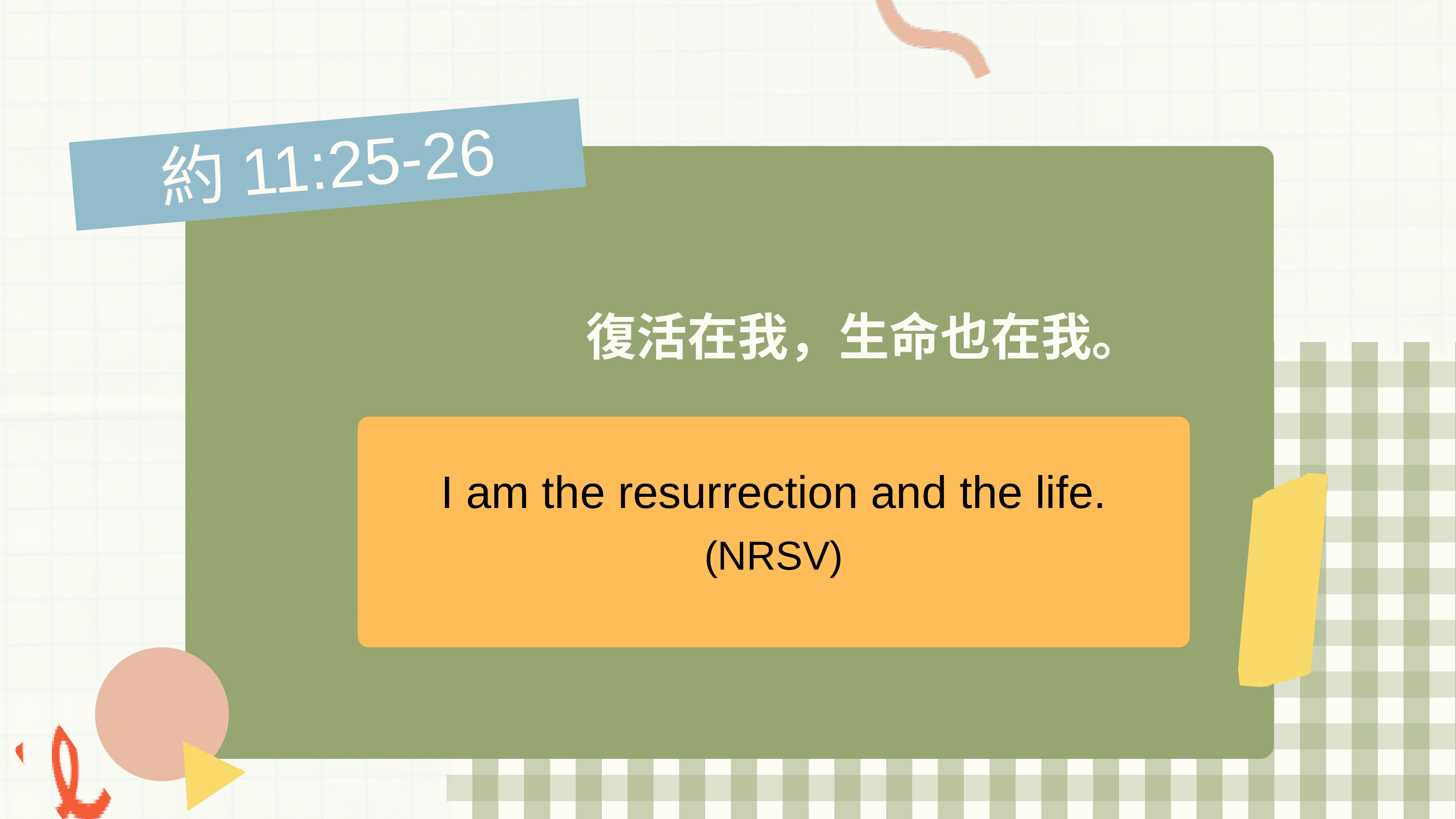

約11:25-26

耶穌對她說：「復活在我，生命也在我。信我的人雖然死了，也必復活；凡活著信我的人必永遠不死。你信這話嗎？」

I am the resurrection and the life.
(NRSV)